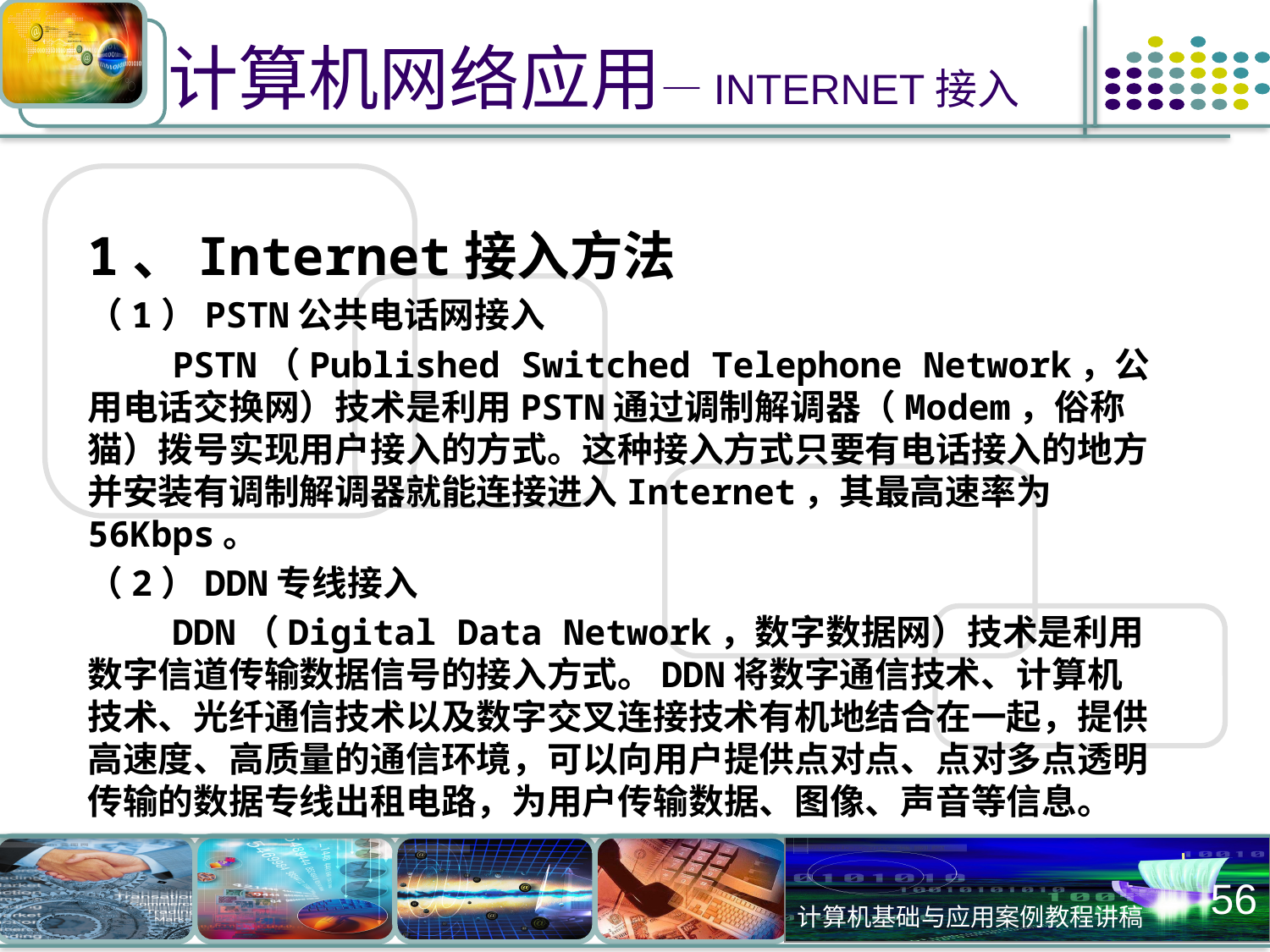

# 计算机网络应用—INTERNET接入
1、Internet接入方法
（1）PSTN公共电话网接入
    PSTN（Published Switched Telephone Network，公用电话交换网）技术是利用PSTN通过调制解调器（Modem，俗称猫）拨号实现用户接入的方式。这种接入方式只要有电话接入的地方并安装有调制解调器就能连接进入Internet，其最高速率为56Kbps。
（2）DDN专线接入
    DDN（Digital Data Network，数字数据网）技术是利用数字信道传输数据信号的接入方式。DDN将数字通信技术、计算机技术、光纤通信技术以及数字交叉连接技术有机地结合在一起，提供高速度、高质量的通信环境，可以向用户提供点对点、点对多点透明传输的数据专线出租电路，为用户传输数据、图像、声音等信息。

56